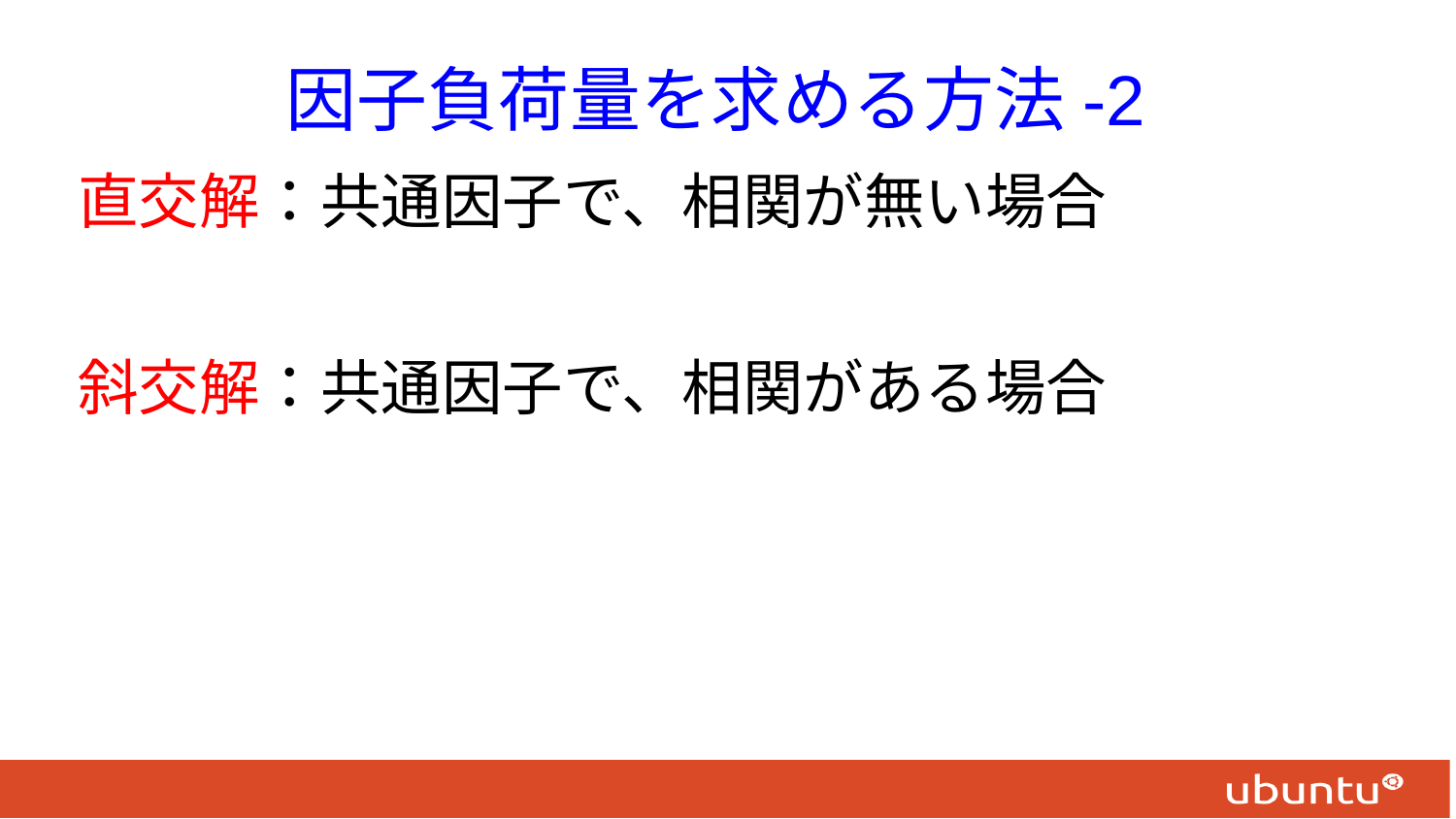

# 因子負荷量を求める方法-2
直交解：共通因子で、相関が無い場合

斜交解：共通因子で、相関がある場合